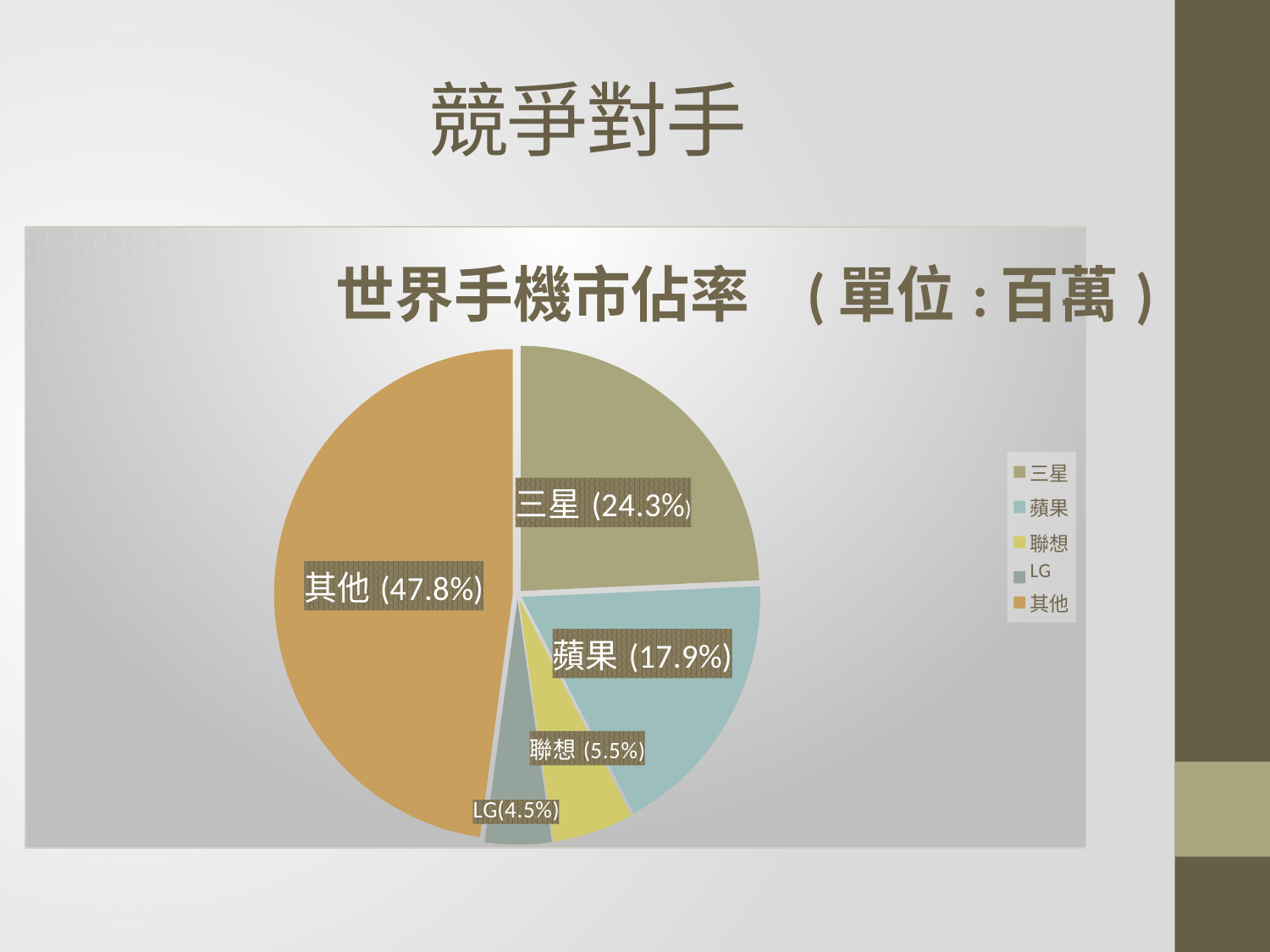

# 競爭對手

### Chart: 世界手機市佔率   (單位:百萬)

| Category | 世界手機佔有率(單位:百萬) |
|---|---|
| 三星 | 0.24300000000000022 |
| 蘋果 | 0.17900000000000021 |
| 聯想 | 0.055000000000000014 |
| LG | 0.04500000000000001 |
| 其他 | 0.4780000000000003 |